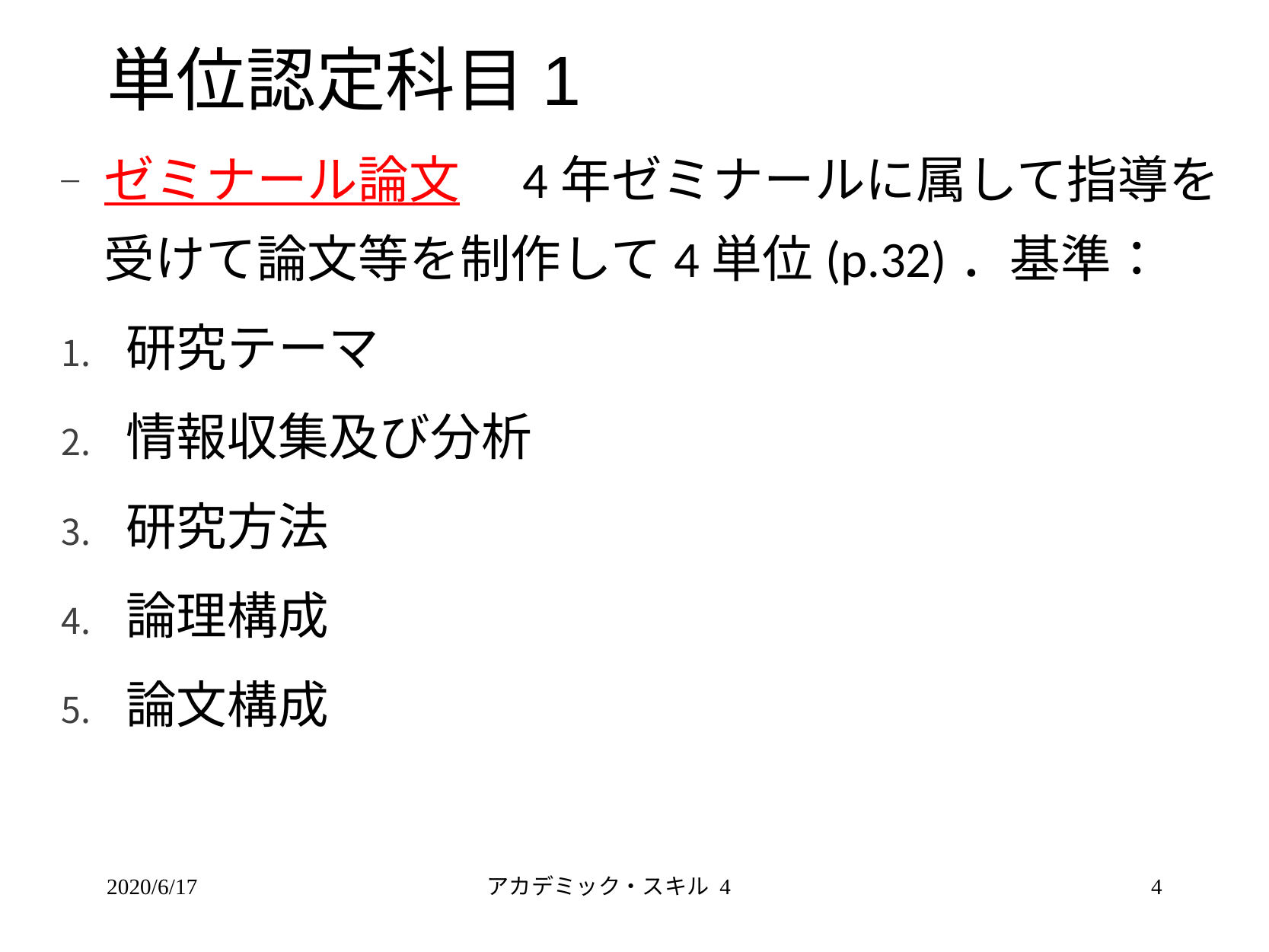

# 単位認定科目1
ゼミナール論文　4年ゼミナールに属して指導を受けて論文等を制作して4単位(p.32)．基準：
研究テーマ
情報収集及び分析
研究方法
論理構成
論文構成
2020/6/17
アカデミック・スキル 4
4